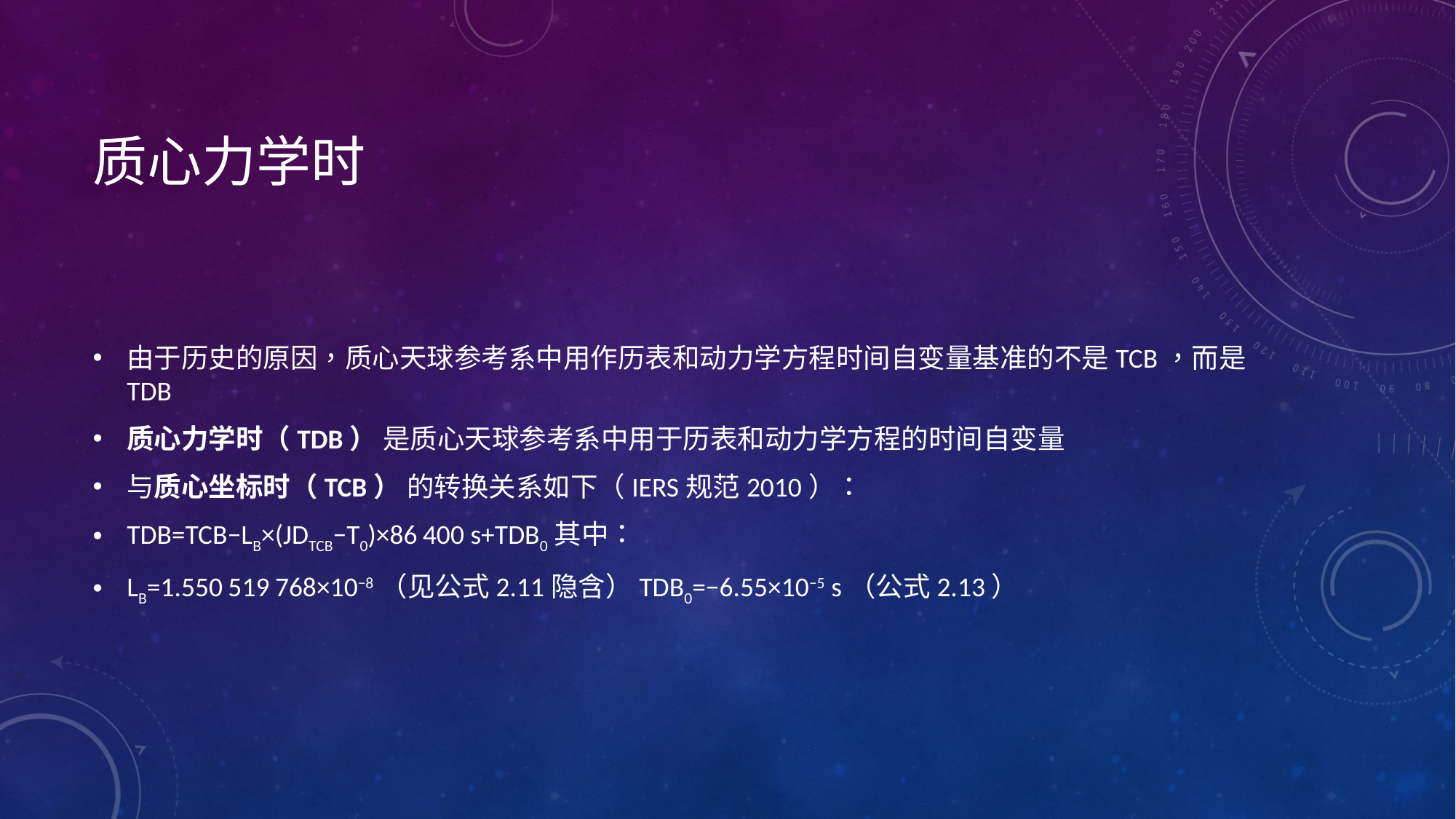

# 质心力学时
由于历史的原因，质心天球参考系中用作历表和动力学方程时间自变量基准的不是TCB，而是TDB
质心力学时（TDB） 是质心天球参考系中用于历表和动力学方程的时间自变量
与质心坐标时（TCB） 的转换关系如下（IERS规范2010）：
TDB=TCB−LB×(JDTCB−T0)×86 400 s+TDB0其中：
LB=1.550 519 768×10−8（见公式2.11隐含）TDB0=−6.55×10−5 s（公式2.13）